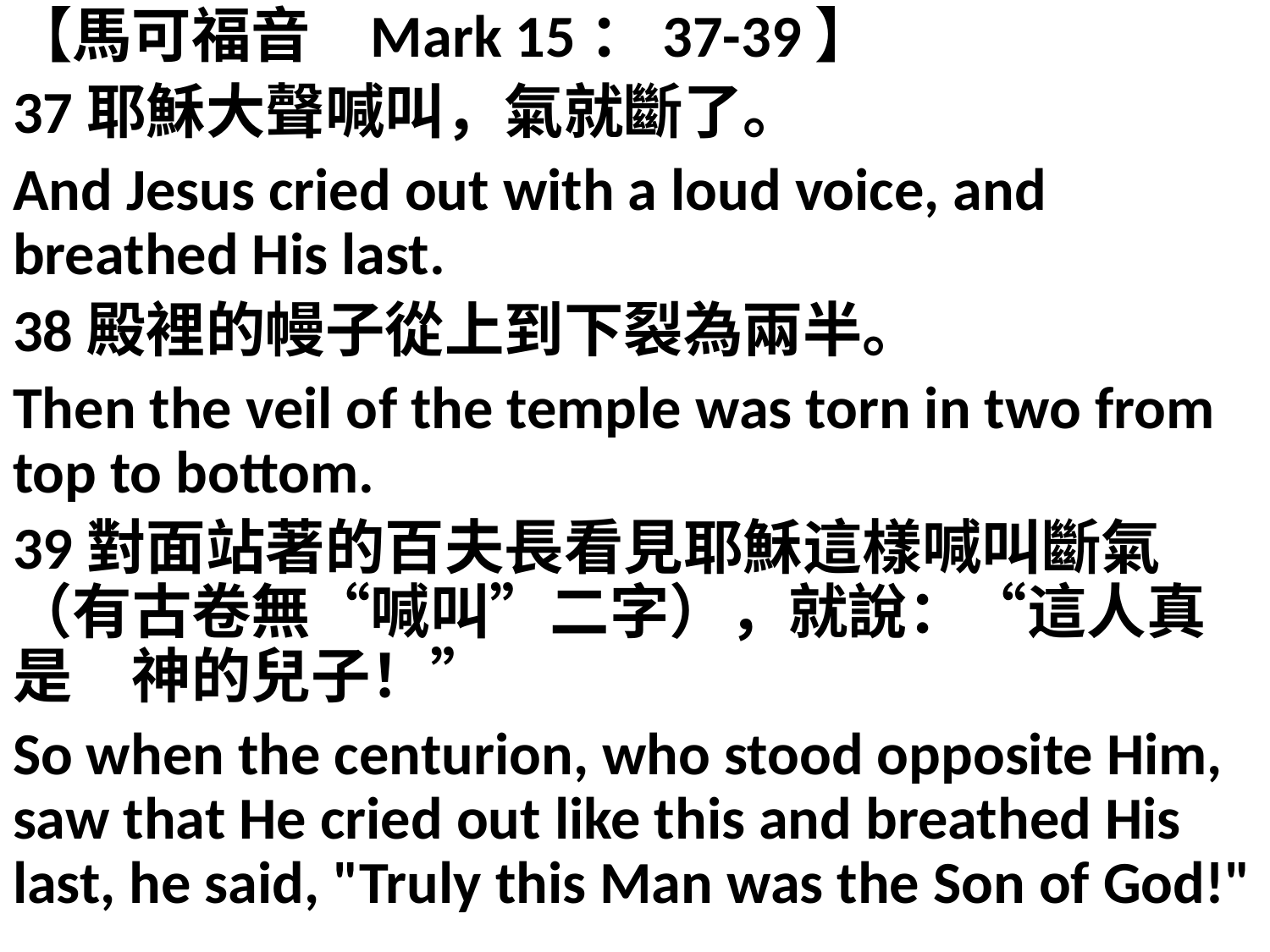

【馬可福音	Mark 15：37-39】
37耶穌大聲喊叫，氣就斷了。
And Jesus cried out with a loud voice, and breathed His last.
38殿裡的幔子從上到下裂為兩半。
Then the veil of the temple was torn in two from top to bottom.
39對面站著的百夫長看見耶穌這樣喊叫斷氣（有古卷無“喊叫”二字），就說：“這人真是　神的兒子！”
So when the centurion, who stood opposite Him, saw that He cried out like this and breathed His last, he said, "Truly this Man was the Son of God!"